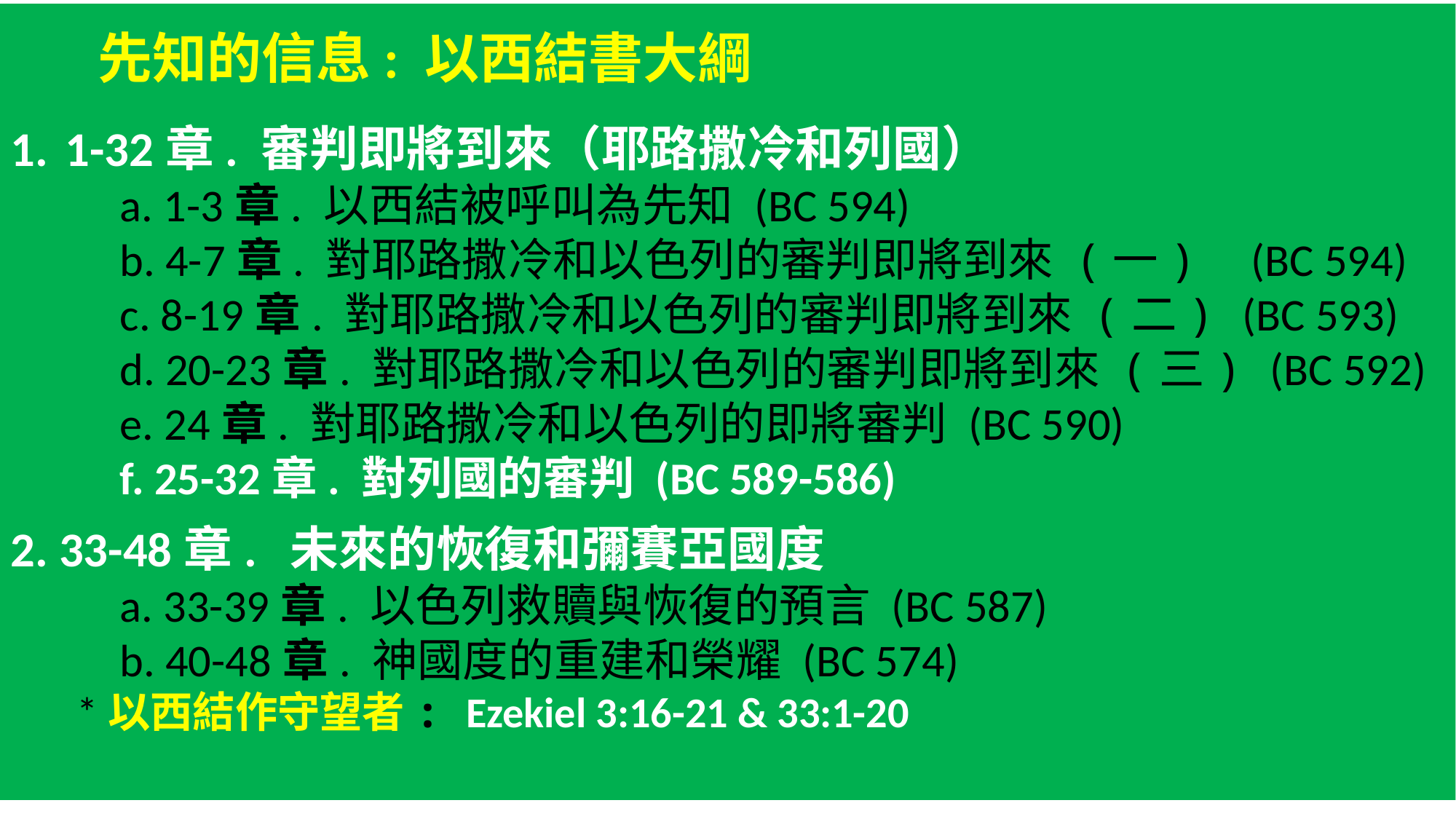

先知的信息: 以西結書大綱

1-32章. 審判即將到來（耶路撒冷和列國）
	a. 1-3章. 以西結被呼叫為先知 (BC 594)
	b. 4-7章. 對耶路撒冷和以色列的審判即將到來 (一)  (BC 594)
	c. 8-19章. 對耶路撒冷和以色列的審判即將到來 (二) (BC 593)
	d. 20-23章. 對耶路撒冷和以色列的審判即將到來 (三) (BC 592)
	e. 24章. 對耶路撒冷和以色列的即將審判 (BC 590)
	f. 25-32章. 對列國的審判 (BC 589-586)

2. 33-48章.  未來的恢復和彌賽亞國度
	a. 33-39章. 以色列救贖與恢復的預言 (BC 587)
	b. 40-48章. 神國度的重建和榮耀 (BC 574)
       *以西結作守望者: Ezekiel 3:16-21 & 33:1-20